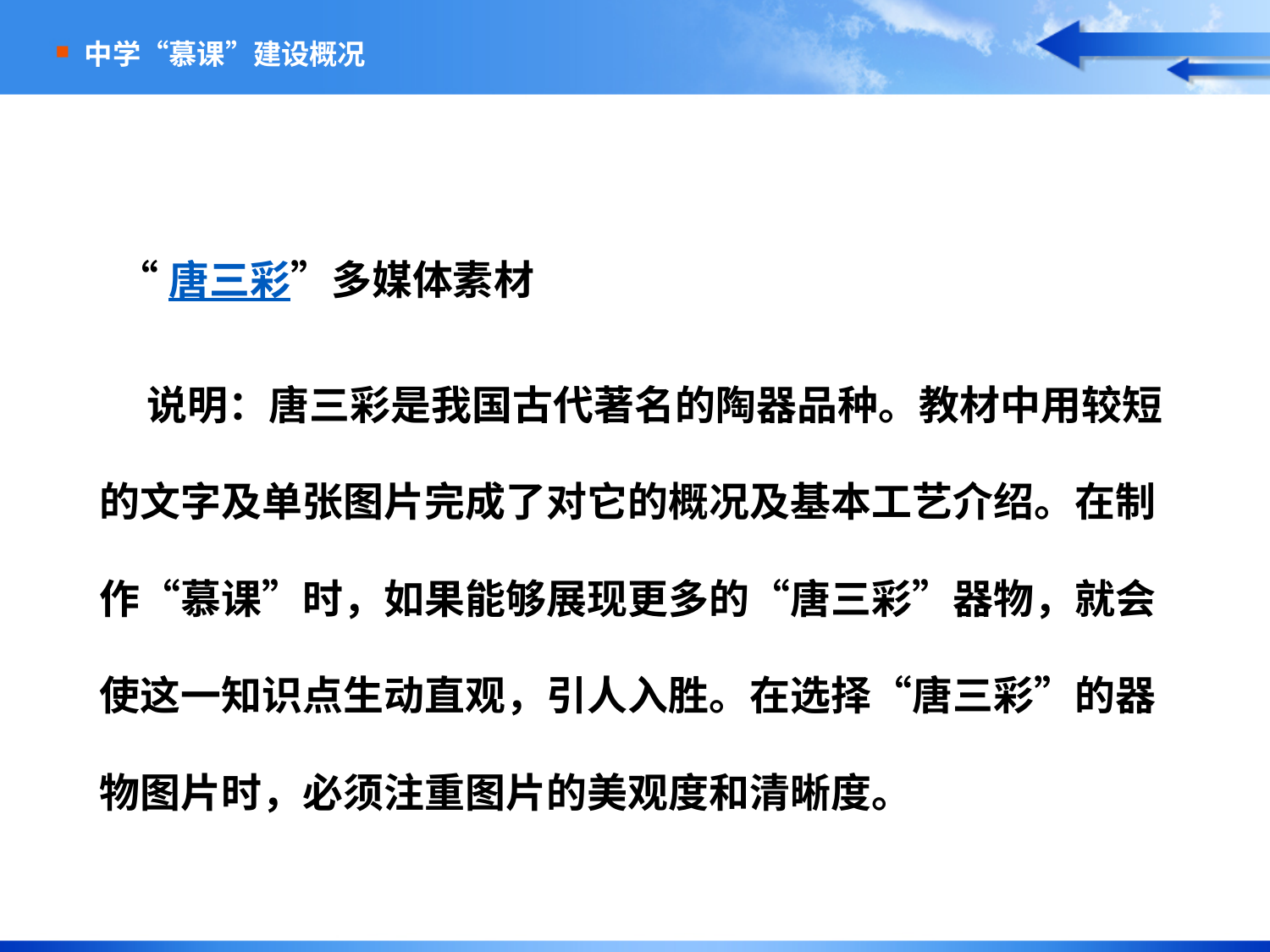

中学“慕课”建设概况
  “唐三彩”多媒体素材
    说明：唐三彩是我国古代著名的陶器品种。教材中用较短的文字及单张图片完成了对它的概况及基本工艺介绍。在制作“慕课”时，如果能够展现更多的“唐三彩”器物，就会使这一知识点生动直观，引人入胜。在选择“唐三彩”的器物图片时，必须注重图片的美观度和清晰度。